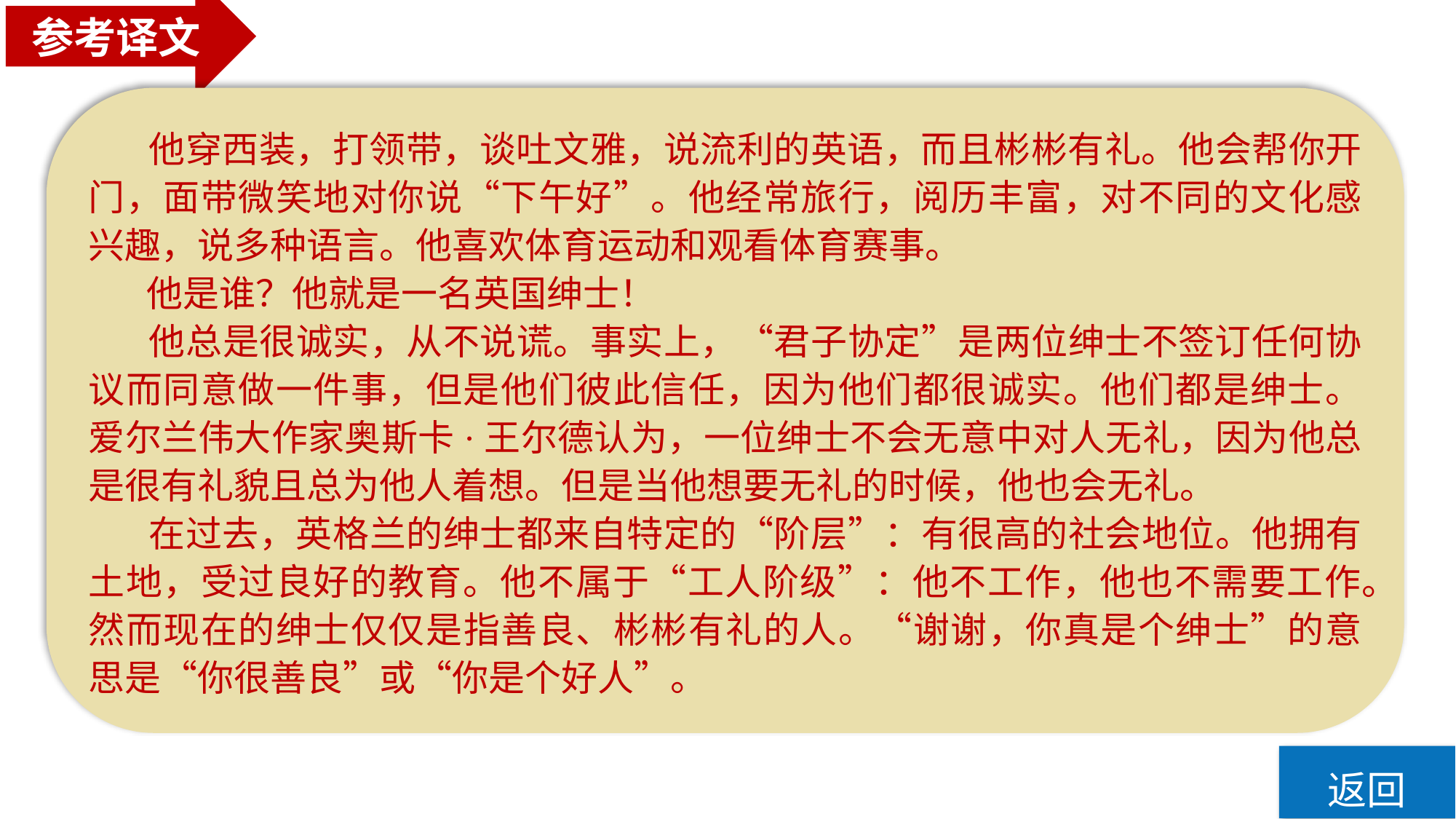

参考译文
      他穿西装，打领带，谈吐文雅，说流利的英语，而且彬彬有礼。他会帮你开门，面带微笑地对你说“下午好”。他经常旅行，阅历丰富，对不同的文化感兴趣，说多种语言。他喜欢体育运动和观看体育赛事。
      他是谁？他就是一名英国绅士！
      他总是很诚实，从不说谎。事实上，“君子协定”是两位绅士不签订任何协议而同意做一件事，但是他们彼此信任，因为他们都很诚实。他们都是绅士。爱尔兰伟大作家奥斯卡·王尔德认为，一位绅士不会无意中对人无礼，因为他总是很有礼貌且总为他人着想。但是当他想要无礼的时候，他也会无礼。
      在过去，英格兰的绅士都来自特定的“阶层”：有很高的社会地位。他拥有土地，受过良好的教育。他不属于“工人阶级”：他不工作，他也不需要工作。然而现在的绅士仅仅是指善良、彬彬有礼的人。“谢谢，你真是个绅士”的意思是“你很善良”或“你是个好人”。
返回